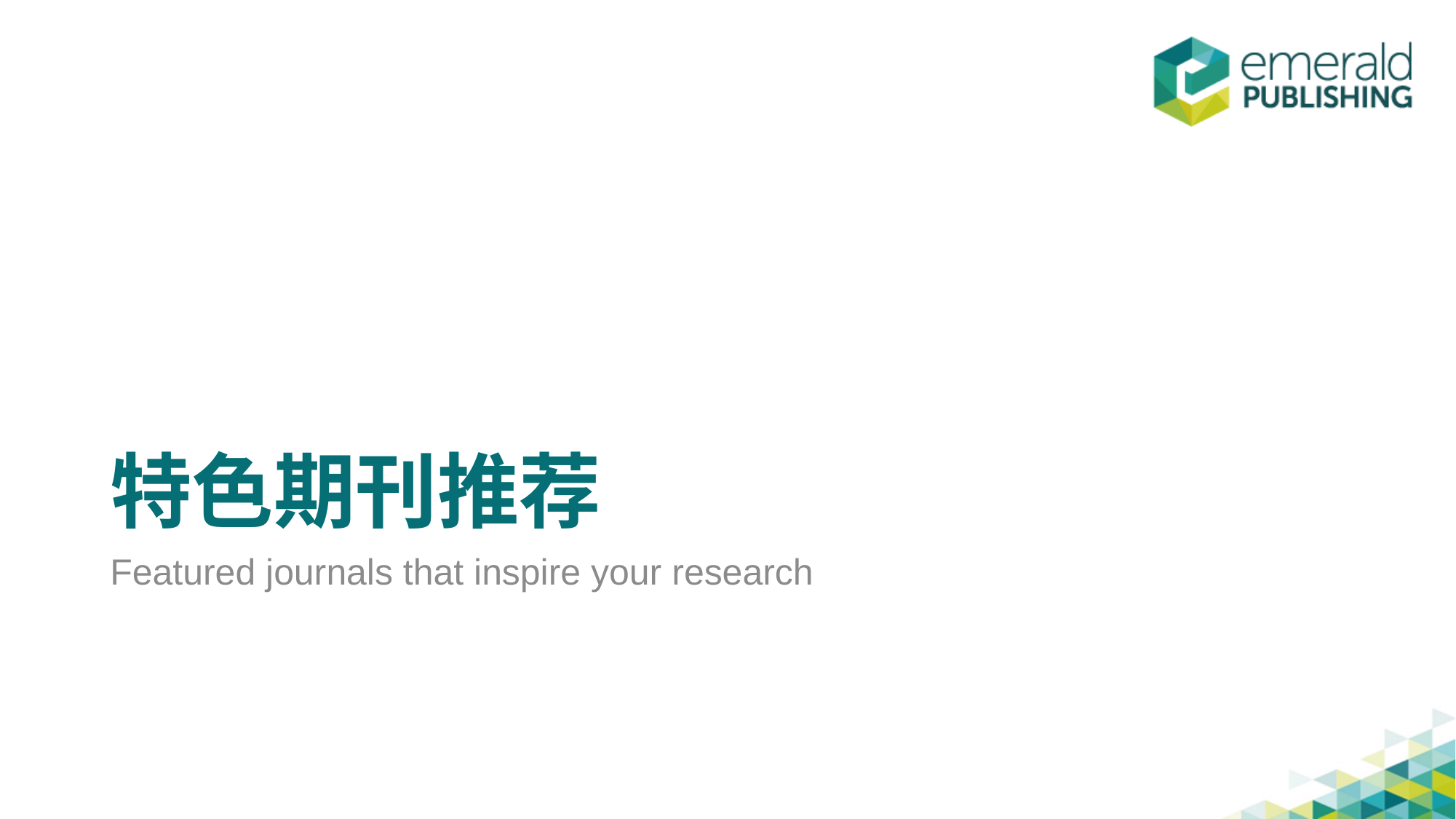

# 特色期刊推荐
Featured journals that inspire your research